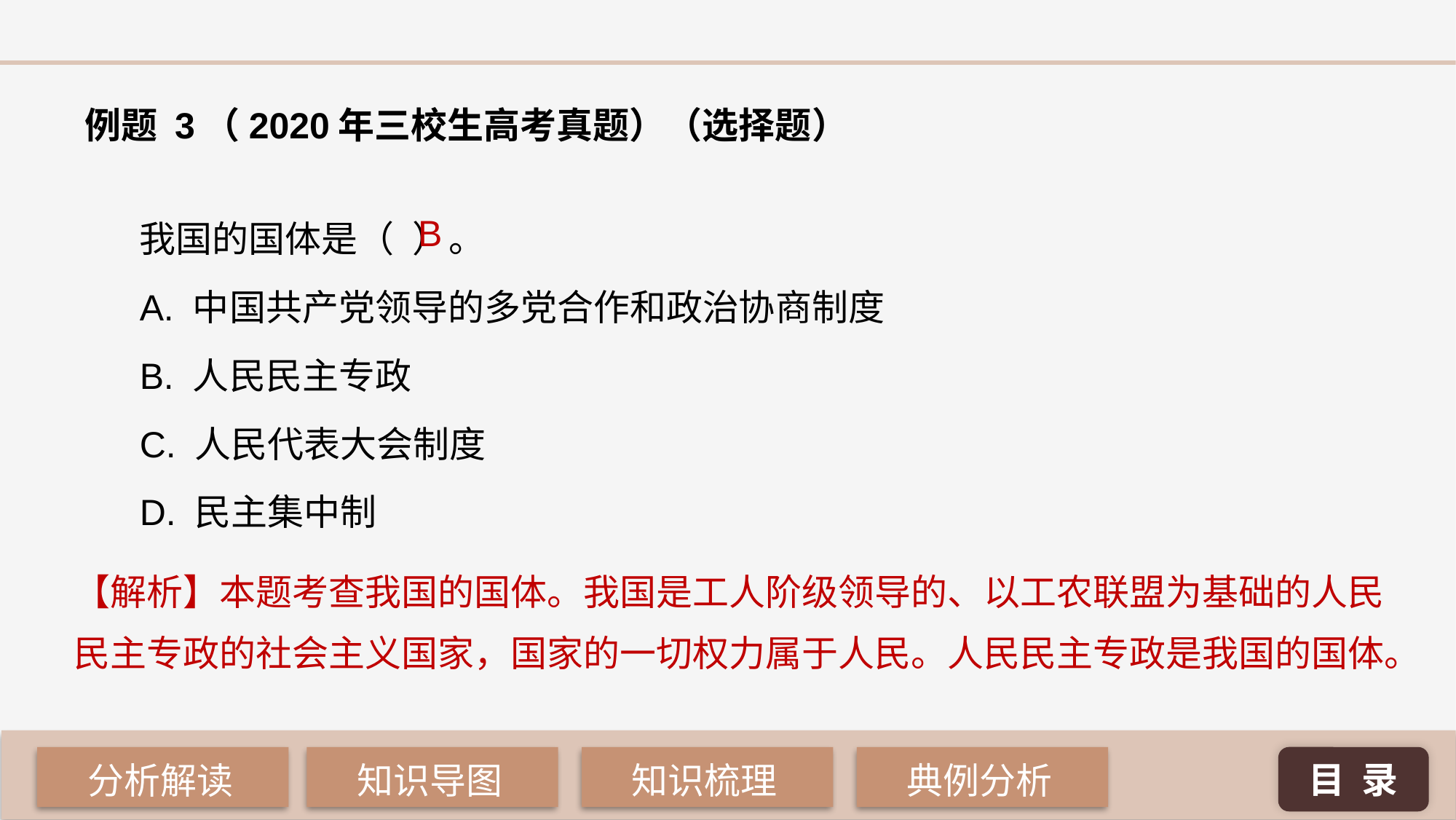

例题 3（2020年三校生高考真题）（选择题）
我国的国体是（ 	）。
A. 中国共产党领导的多党合作和政治协商制度
B. 人民民主专政
C. 人民代表大会制度
D. 民主集中制
B
【解析】本题考查我国的国体。我国是工人阶级领导的、以工农联盟为基础的人民民主专政的社会主义国家，国家的一切权力属于人民。人民民主专政是我国的国体。